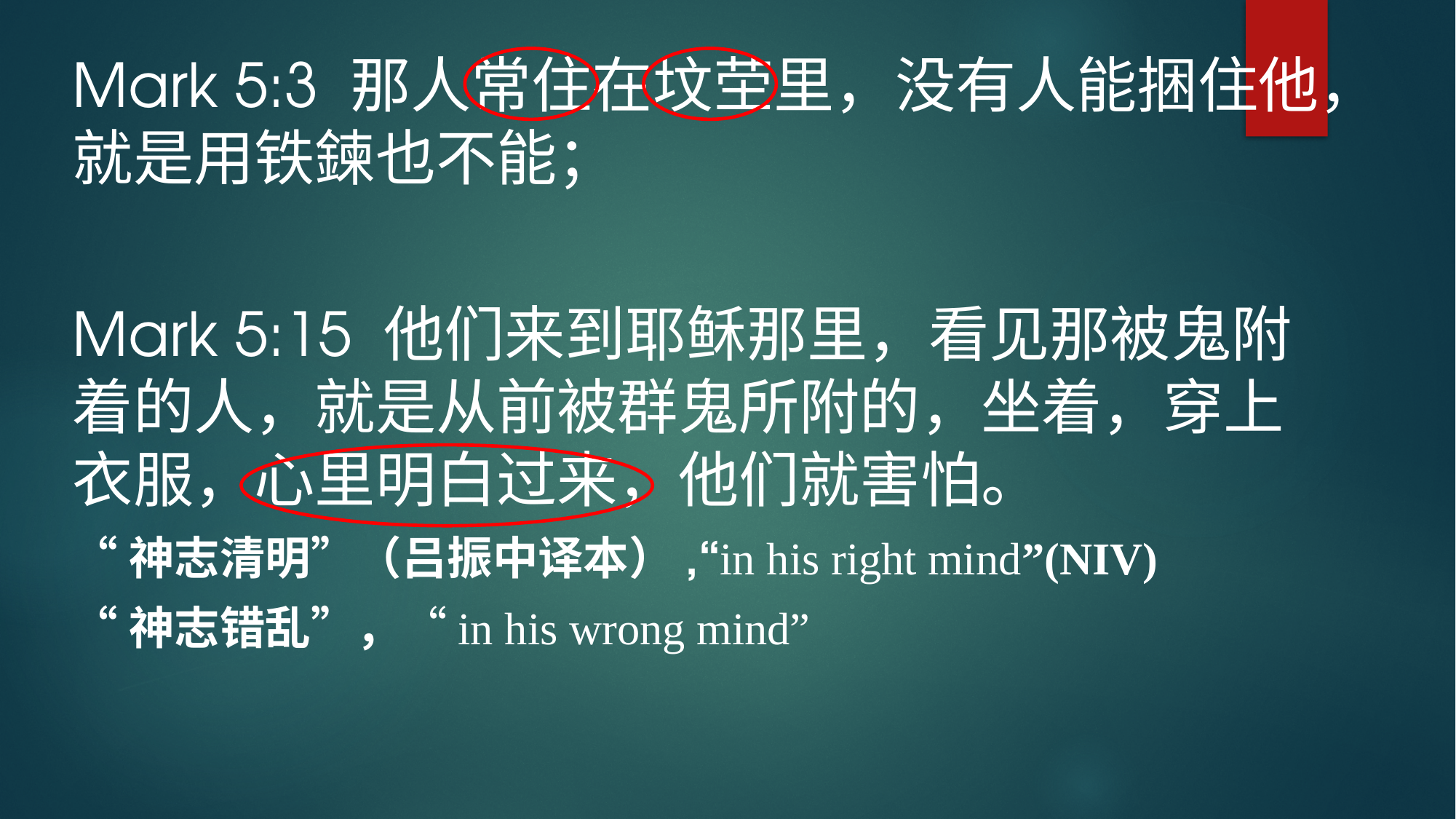

Mark 5:3 那人常住在坟茔里，没有人能捆住他，就是用铁鍊也不能；

Mark 5:15 他们来到耶稣那里，看见那被鬼附着的人，就是从前被群鬼所附的，坐着，穿上衣服，心里明白过来，他们就害怕。
“神志清明”（吕振中译本）,“in his right mind”(NIV)
“神志错乱”，“in his wrong mind”